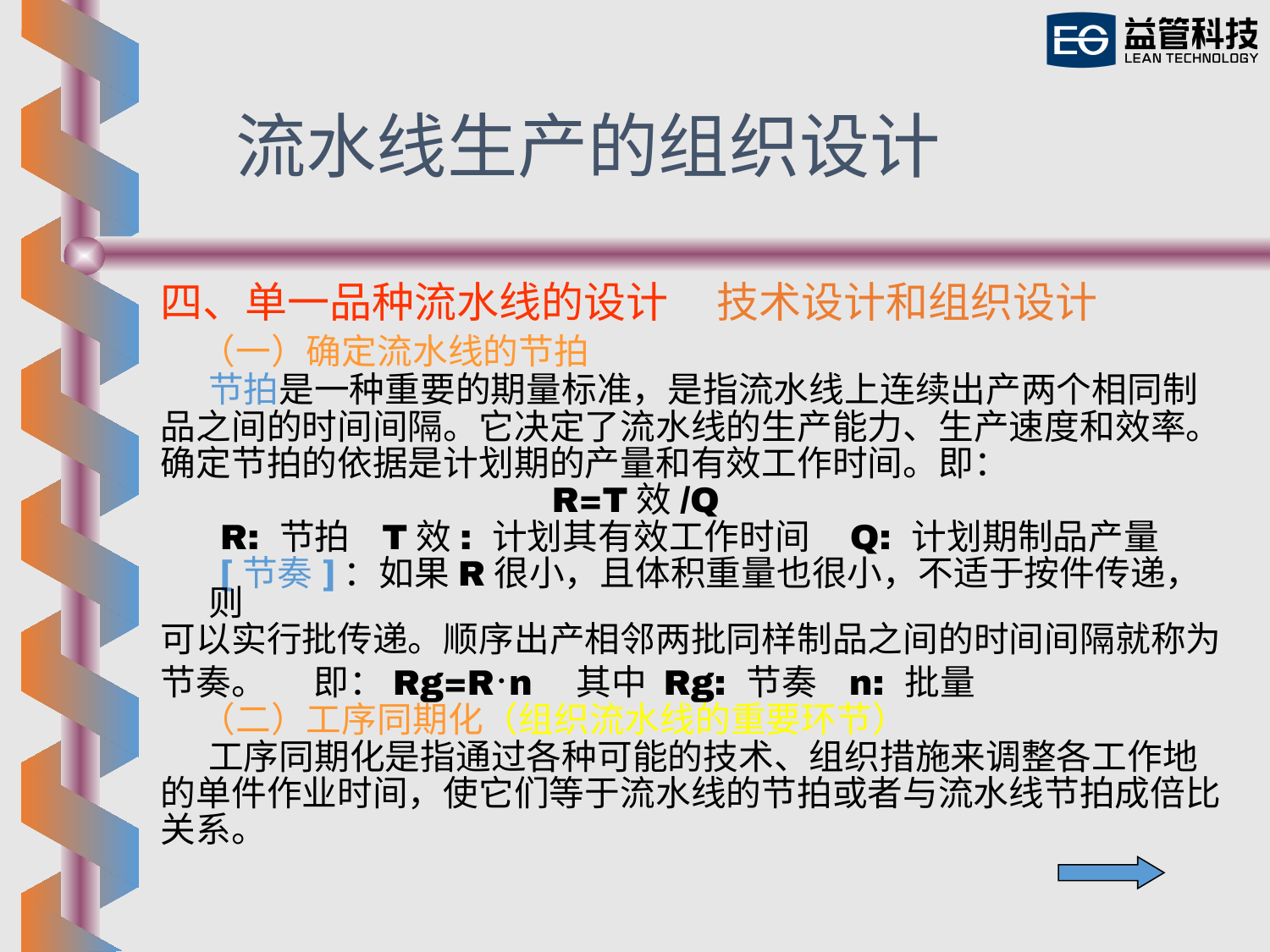

流水线生产的组织设计
四、单一品种流水线的设计     技术设计和组织设计
    （一）确定流水线的节拍
     节拍是一种重要的期量标准，是指流水线上连续出产两个相同制
品之间的时间间隔。它决定了流水线的生产能力、生产速度和效率。
确定节拍的依据是计划期的产量和有效工作时间。即：
                                 R=T效/Q
     R: 节拍   T效: 计划其有效工作时间    Q: 计划期制品产量
     [节奏]：如果R很小，且体积重量也很小，不适于按件传递，则
可以实行批传递。顺序出产相邻两批同样制品之间的时间间隔就称为
节奏。      即：Rg=R·n   其中 Rg: 节奏   n: 批量
    （二）工序同期化（组织流水线的重要环节）
     工序同期化是指通过各种可能的技术、组织措施来调整各工作地
的单件作业时间，使它们等于流水线的节拍或者与流水线节拍成倍比
关系。

5